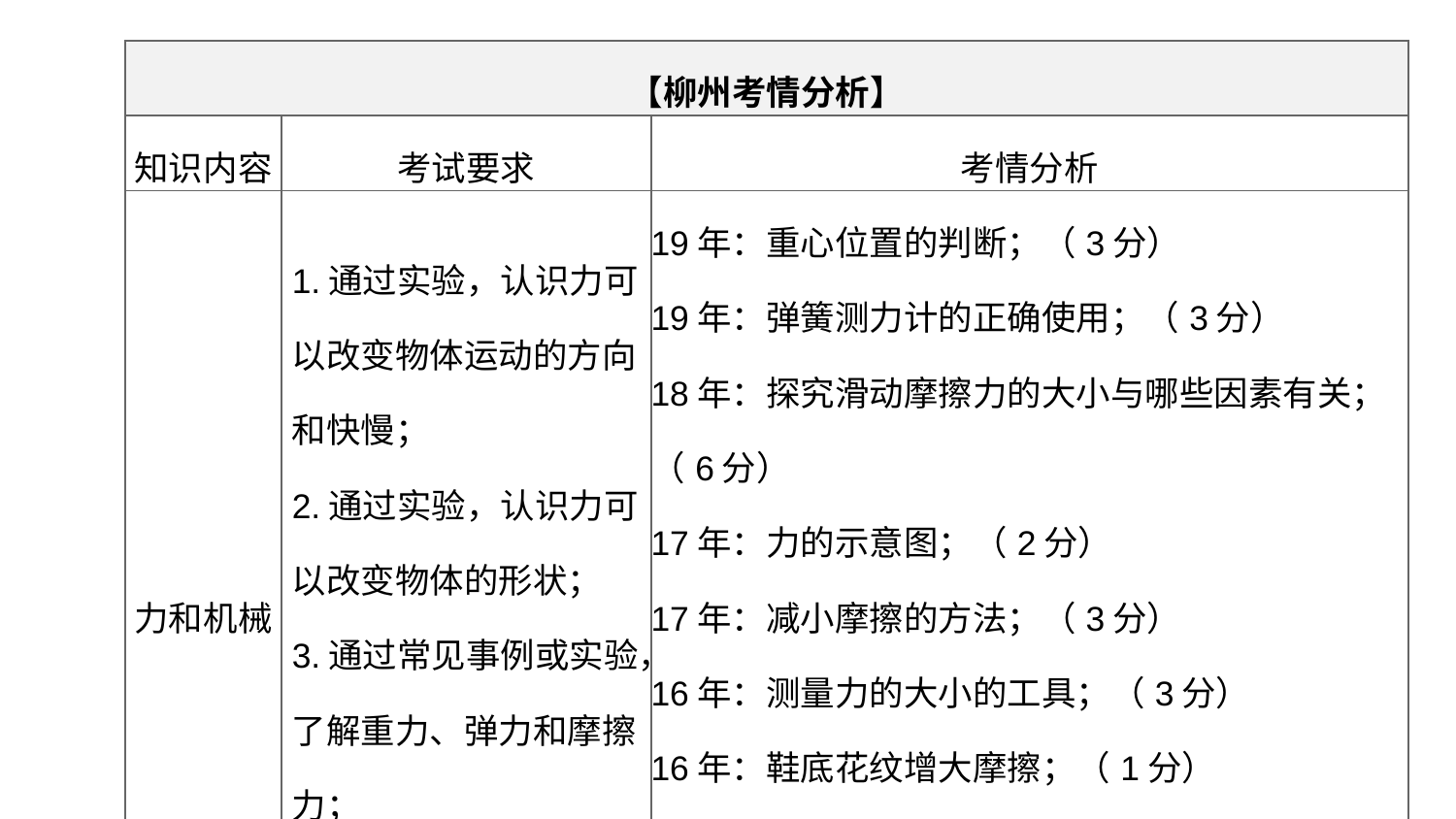

| 【柳州考情分析】 |  |  |
| --- | --- | --- |
| 知识内容 | 考试要求 | 考情分析 |
| 力和机械 | 1.通过实验，认识力可以改变物体运动的方向和快慢； 2.通过实验，认识力可以改变物体的形状； 3.通过常见事例或实验，了解重力、弹力和摩擦力； 4.用示意图描述力；会测量力的大小 | 19年：重心位置的判断；（3分） 19年：弹簧测力计的正确使用；（3分） 18年：探究滑动摩擦力的大小与哪些因素有关；（6分） 17年：力的示意图；（2分） 17年：减小摩擦的方法；（3分） 16年：测量力的大小的工具；（3分） 16年：鞋底花纹增大摩擦；（1分） 14年：探究影响滑动摩擦力大小的因素；（6分） 14年：铅垂线；（3分） |